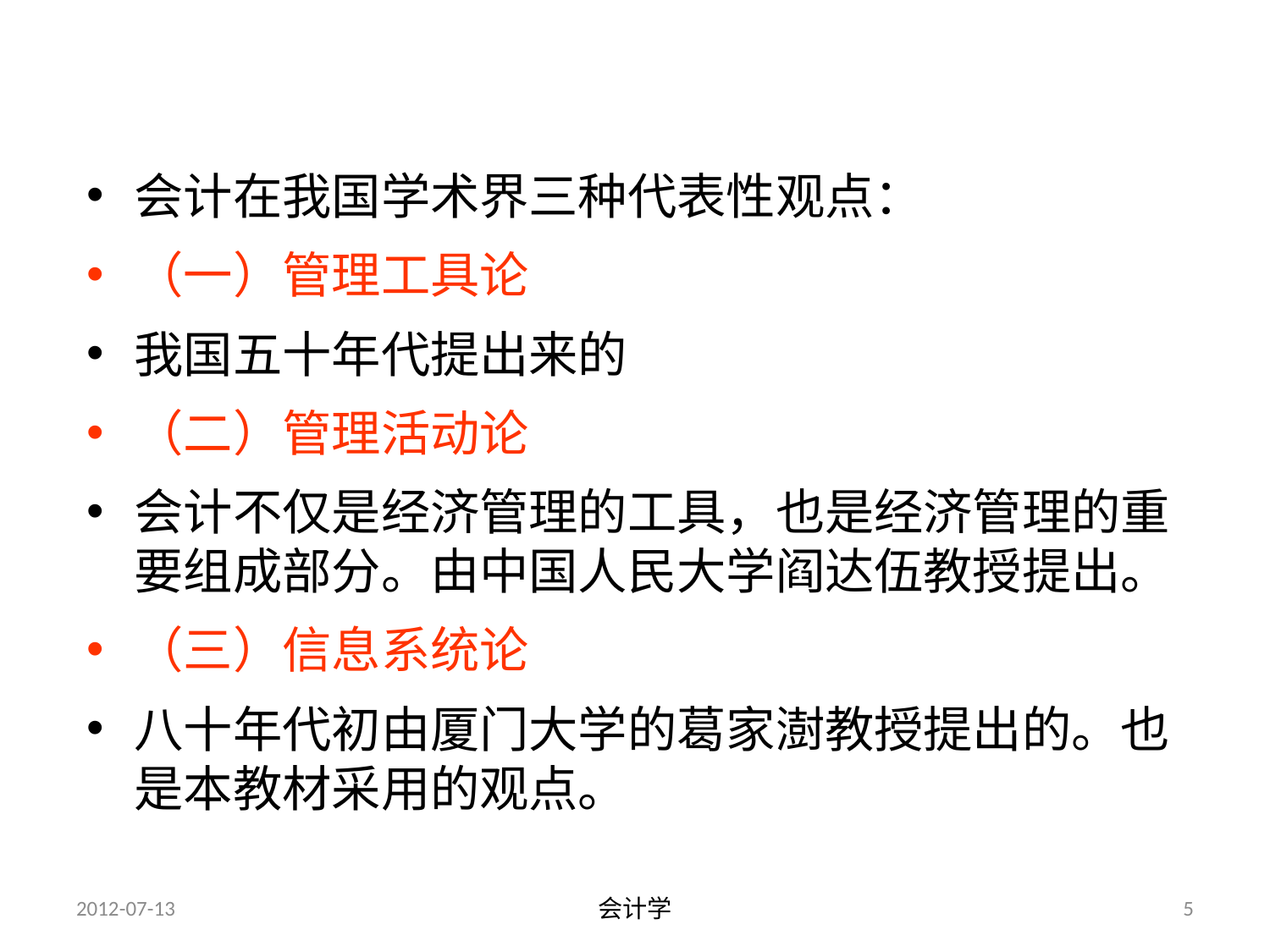

会计在我国学术界三种代表性观点：
（一）管理工具论
我国五十年代提出来的
（二）管理活动论
会计不仅是经济管理的工具，也是经济管理的重要组成部分。由中国人民大学阎达伍教授提出。
（三）信息系统论
八十年代初由厦门大学的葛家澍教授提出的。也是本教材采用的观点。

2012-07-13
会计学
5